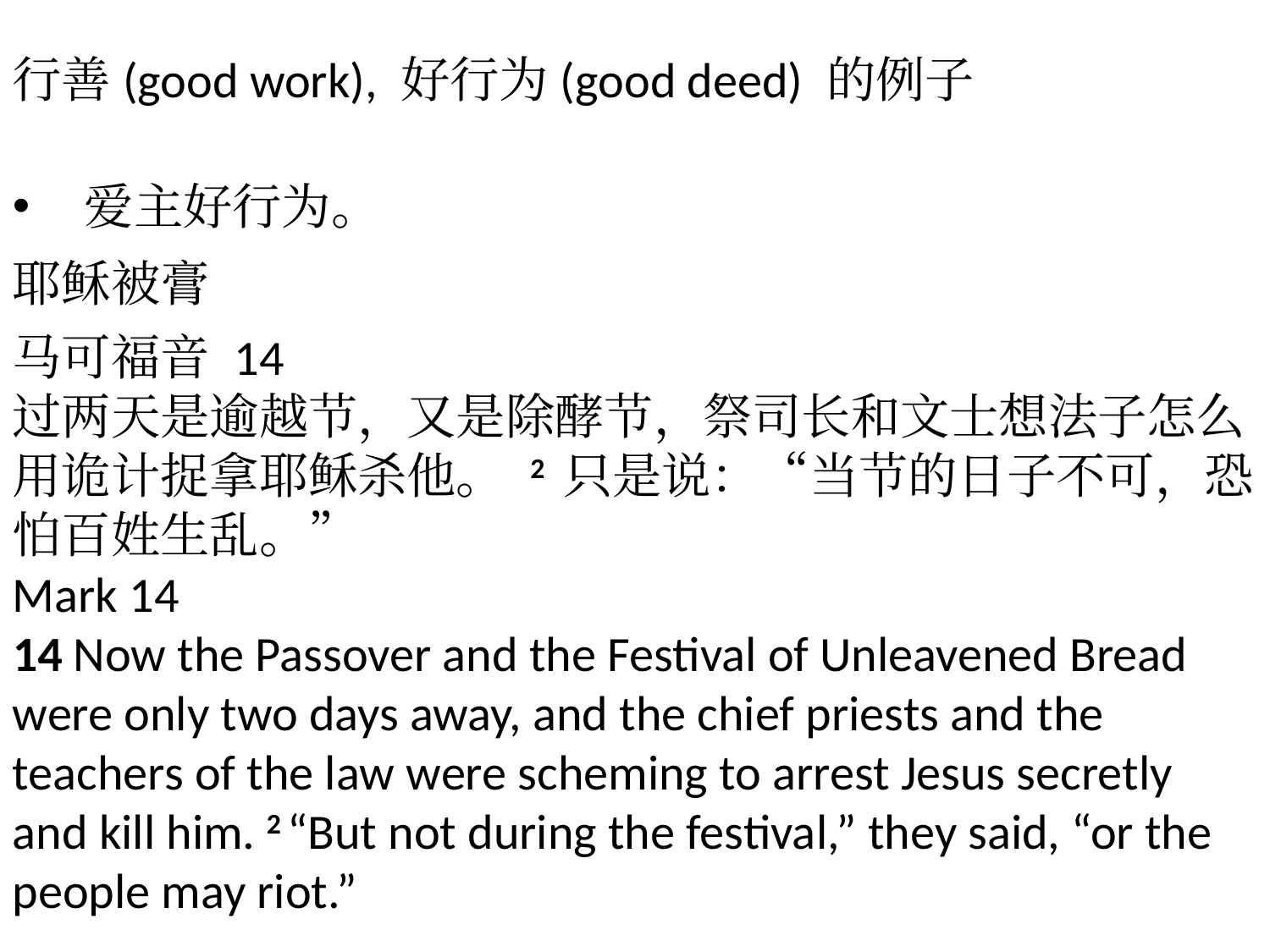

行善(good work), 好行为(good deed) 的例子

 爱主好行为。
耶稣被膏
马可福音 14
过两天是逾越节，又是除酵节，祭司长和文士想法子怎么用诡计捉拿耶稣杀他。 2 只是说：“当节的日子不可，恐怕百姓生乱。”
Mark 14
14 Now the Passover and the Festival of Unleavened Bread were only two days away, and the chief priests and the teachers of the law were scheming to arrest Jesus secretly and kill him. 2 “But not during the festival,” they said, “or the people may riot.”